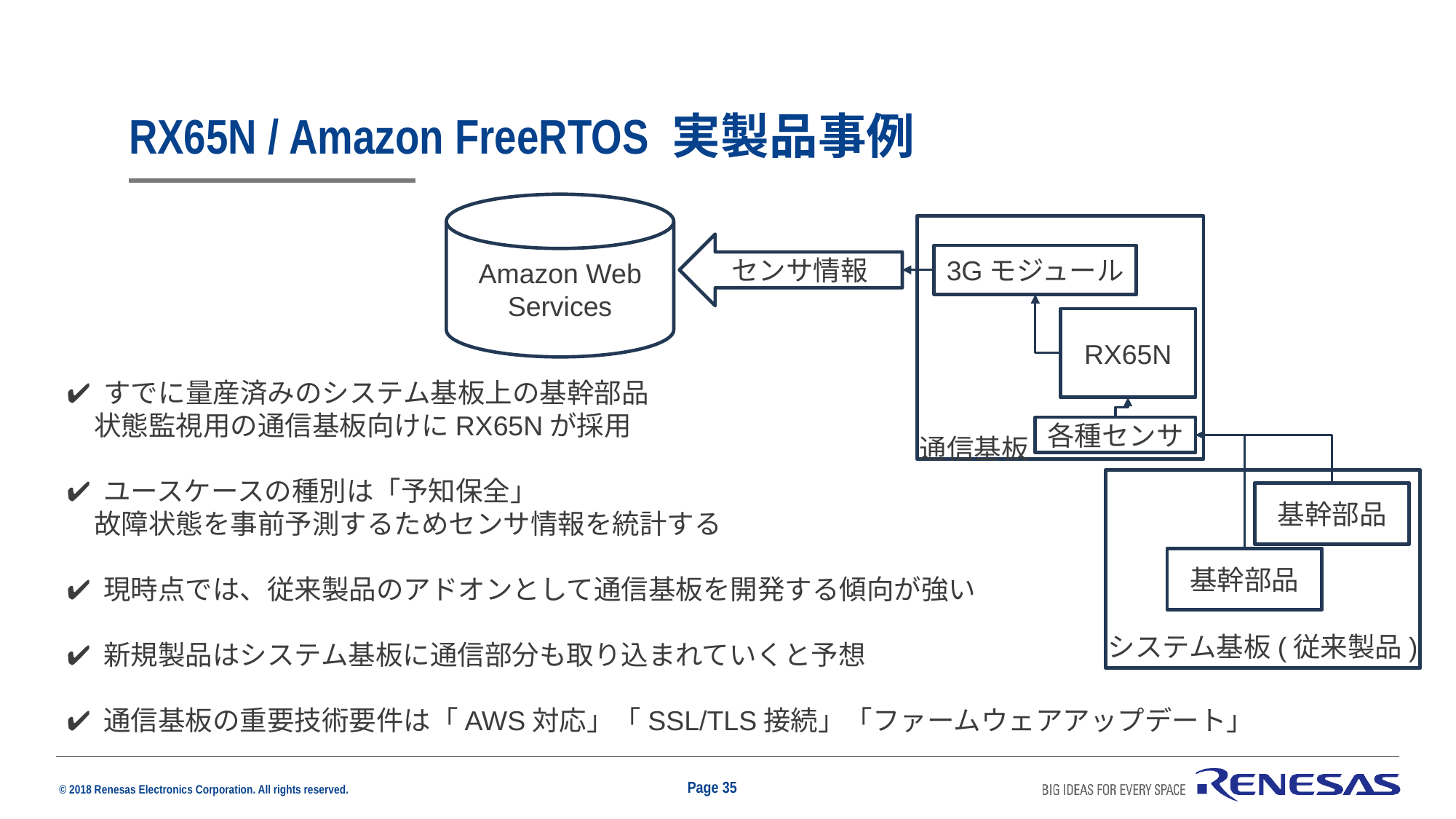

# RX65N / Amazon FreeRTOS 実製品事例
Amazon Web Services

センサ情報
3Gモジュール
RX65N
✔ すでに量産済みのシステム基板上の基幹部品
　状態監視用の通信基板向けにRX65Nが採用

✔ ユースケースの種別は「予知保全」
　故障状態を事前予測するためセンサ情報を統計する

✔ 現時点では、従来製品のアドオンとして通信基板を開発する傾向が強い

✔ 新規製品はシステム基板に通信部分も取り込まれていくと予想

✔ 通信基板の重要技術要件は「AWS対応」「SSL/TLS接続」「ファームウェアアップデート」
各種センサ
通信基板

基幹部品
基幹部品
システム基板(従来製品)
Page 35